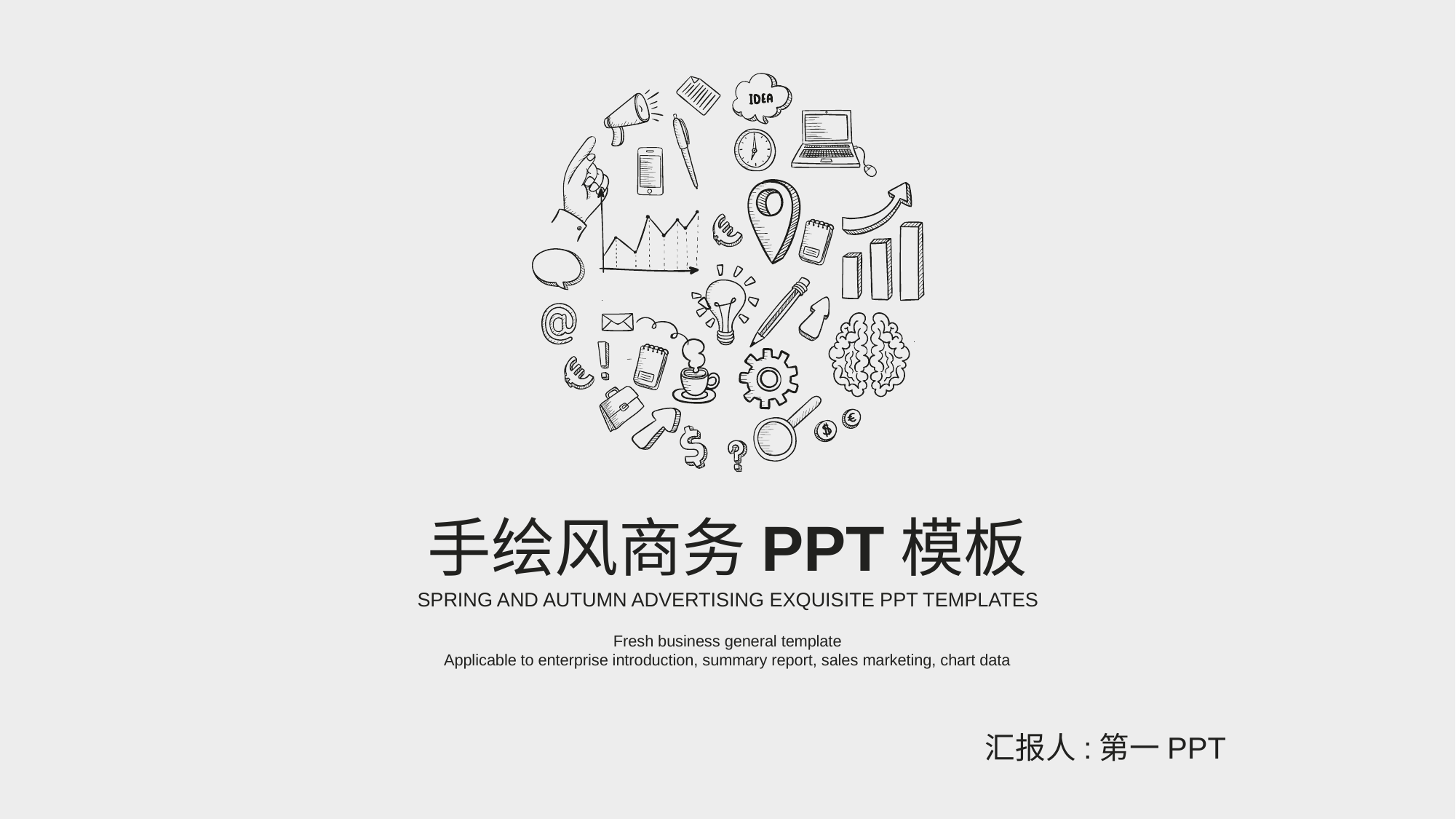

手绘风商务PPT模板
SPRING AND AUTUMN ADVERTISING EXQUISITE PPT TEMPLATES
Fresh business general template
Applicable to enterprise introduction, summary report, sales marketing, chart data
汇报人:第一PPT